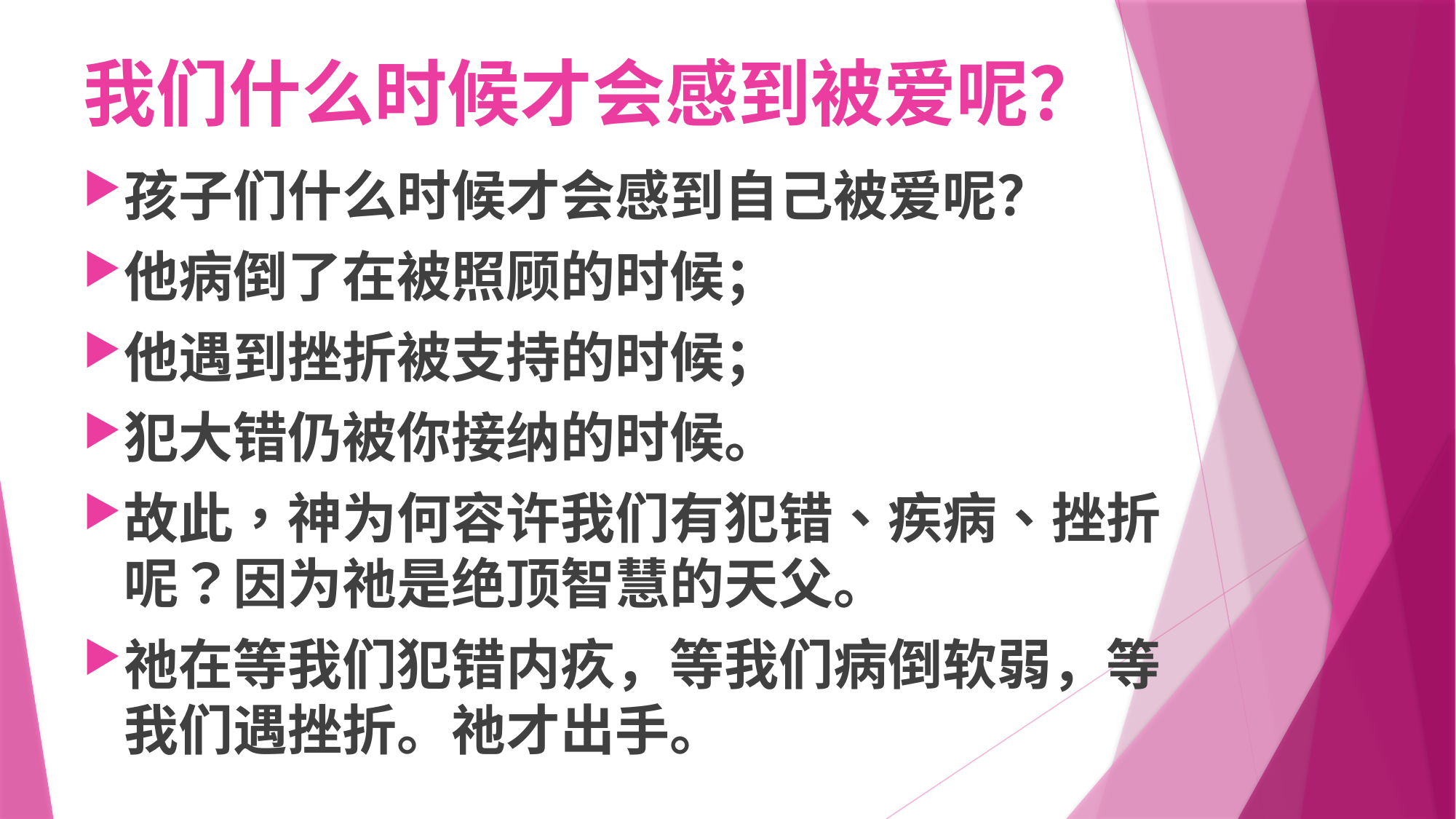

# 我们什么时候才会感到被爱呢？
孩子们什么时候才会感到自己被爱呢？
他病倒了在被照顾的时候；
他遇到挫折被支持的时候；
犯大错仍被你接纳的时候。
故此，神为何容许我们有犯错、疾病、挫折呢？因为祂是绝顶智慧的天父。
祂在等我们犯错内疚，等我们病倒软弱，等我们遇挫折。祂才出手。